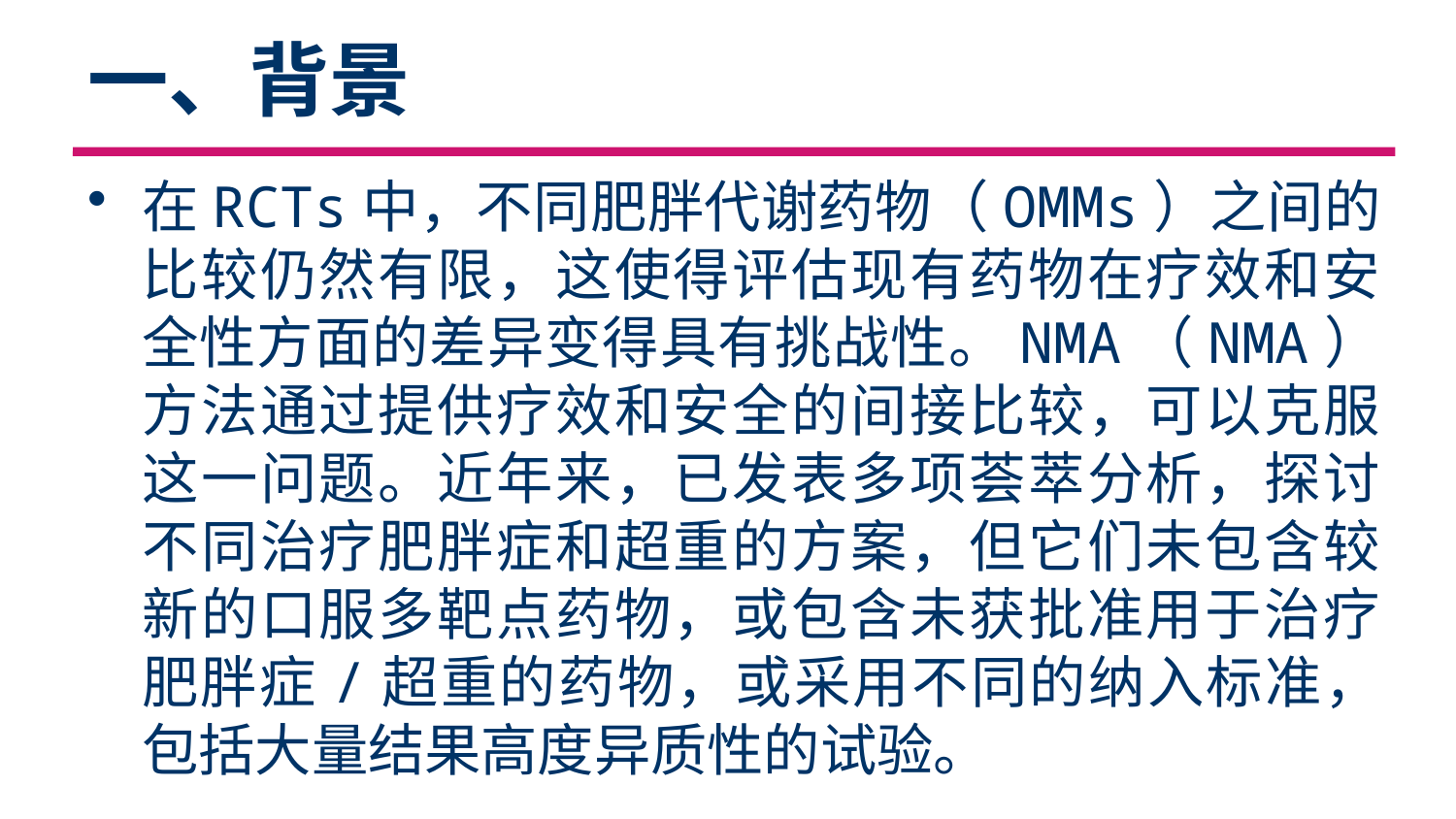

# 一、背景

在RCTs中，不同肥胖代谢药物（OMMs）之间的比较仍然有限，这使得评估现有药物在疗效和安全性方面的差异变得具有挑战性。NMA（NMA）方法通过提供疗效和安全的间接比较，可以克服这一问题。近年来，已发表多项荟萃分析，探讨不同治疗肥胖症和超重的方案，但它们未包含较新的口服多靶点药物，或包含未获批准用于治疗肥胖症/超重的药物，或采用不同的纳入标准，包括大量结果高度异质性的试验。